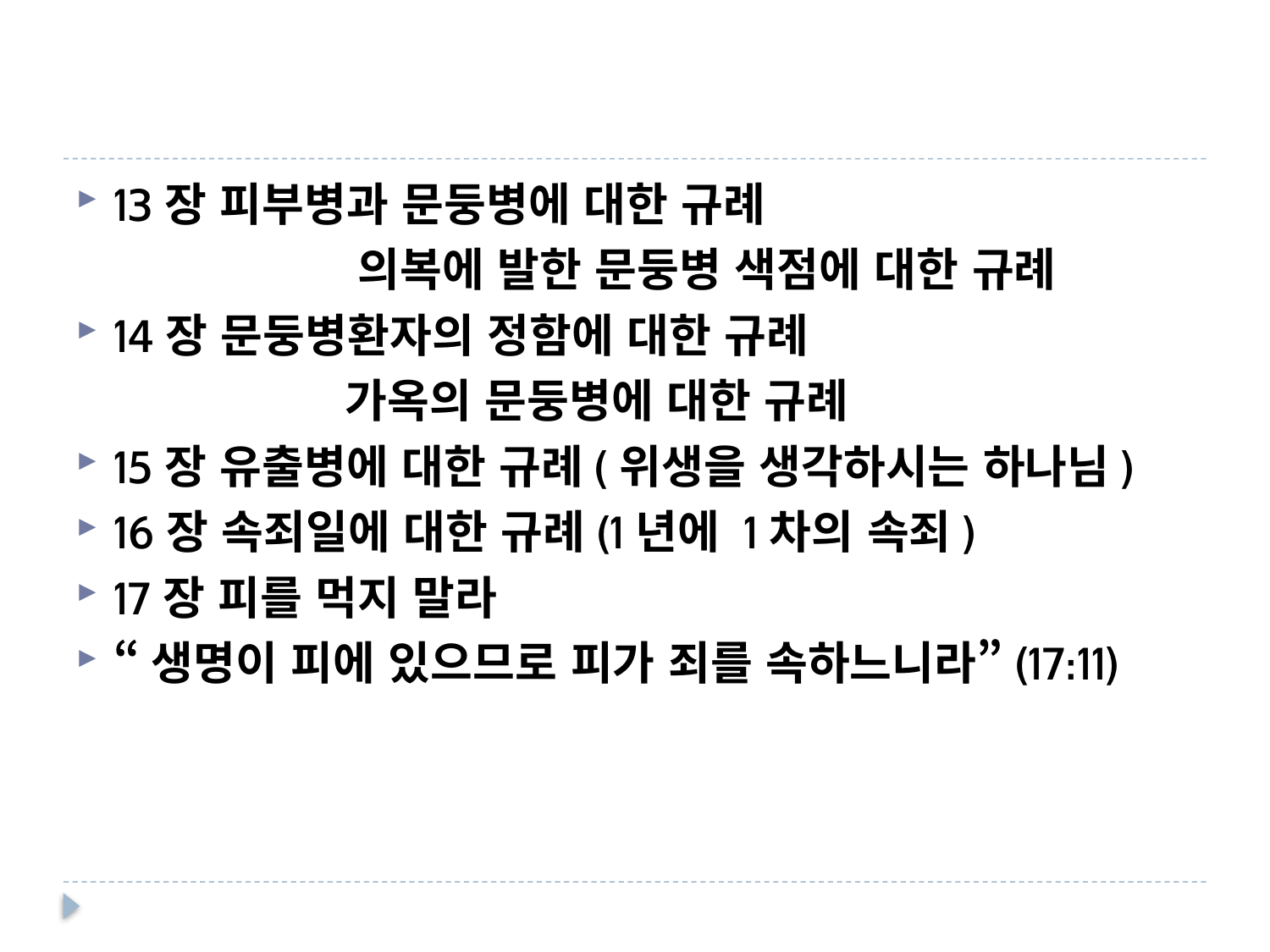

#
13장 피부병과 문둥병에 대한 규례
                     의복에 발한 문둥병 색점에 대한 규례
14장 문둥병환자의 정함에 대한 규례
                    가옥의 문둥병에 대한 규례
15장 유출병에 대한 규례(위생을 생각하시는 하나님)
16장 속죄일에 대한 규례(1년에 1차의 속죄)
17장 피를 먹지 말라
“생명이 피에 있으므로 피가 죄를 속하느니라”(17:11)